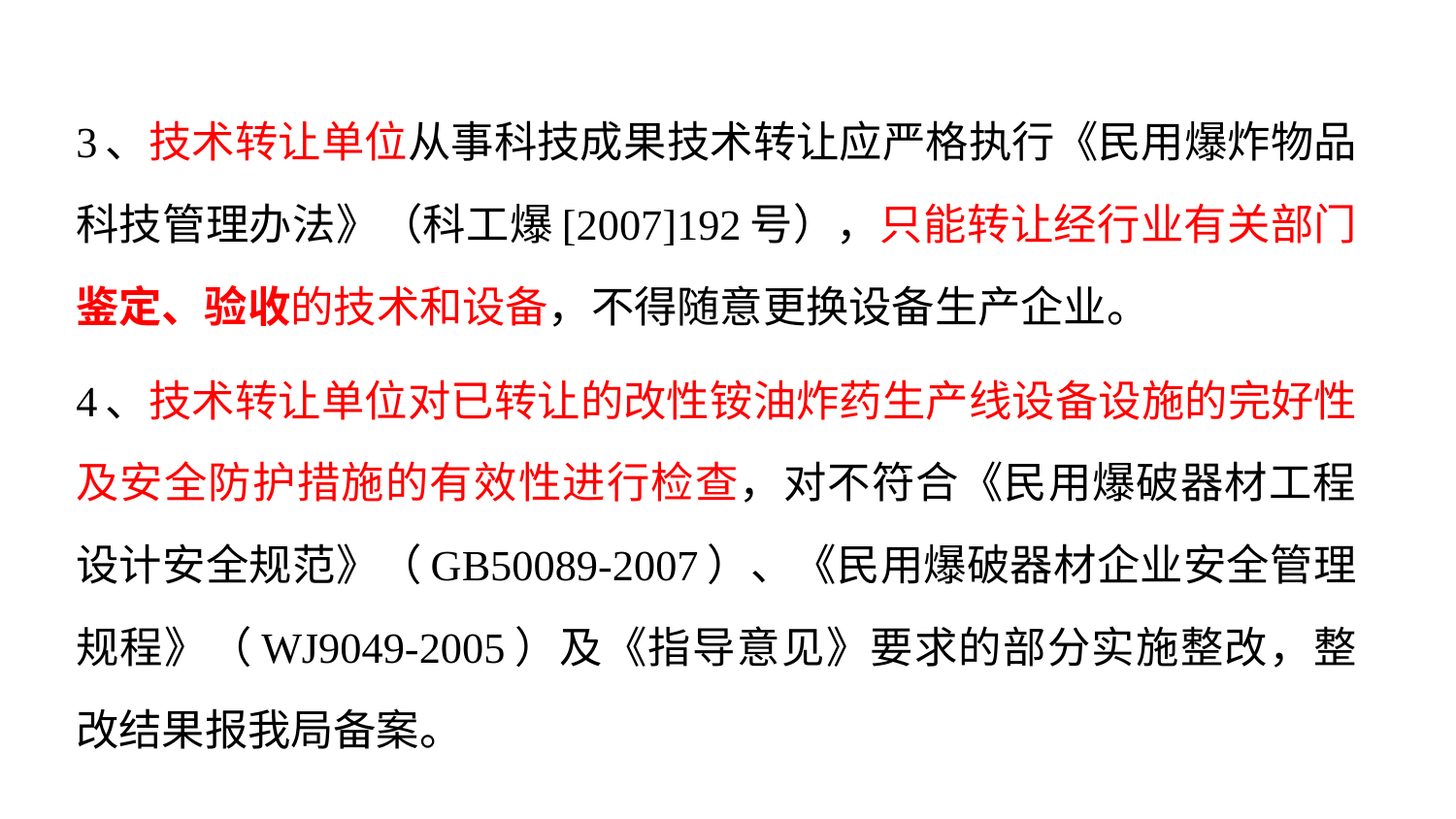

3、技术转让单位从事科技成果技术转让应严格执行《民用爆炸物品科技管理办法》（科工爆[2007]192号），只能转让经行业有关部门鉴定、验收的技术和设备，不得随意更换设备生产企业。
4、技术转让单位对已转让的改性铵油炸药生产线设备设施的完好性及安全防护措施的有效性进行检查，对不符合《民用爆破器材工程设计安全规范》（GB50089-2007）、《民用爆破器材企业安全管理规程》（WJ9049-2005）及《指导意见》要求的部分实施整改，整改结果报我局备案。